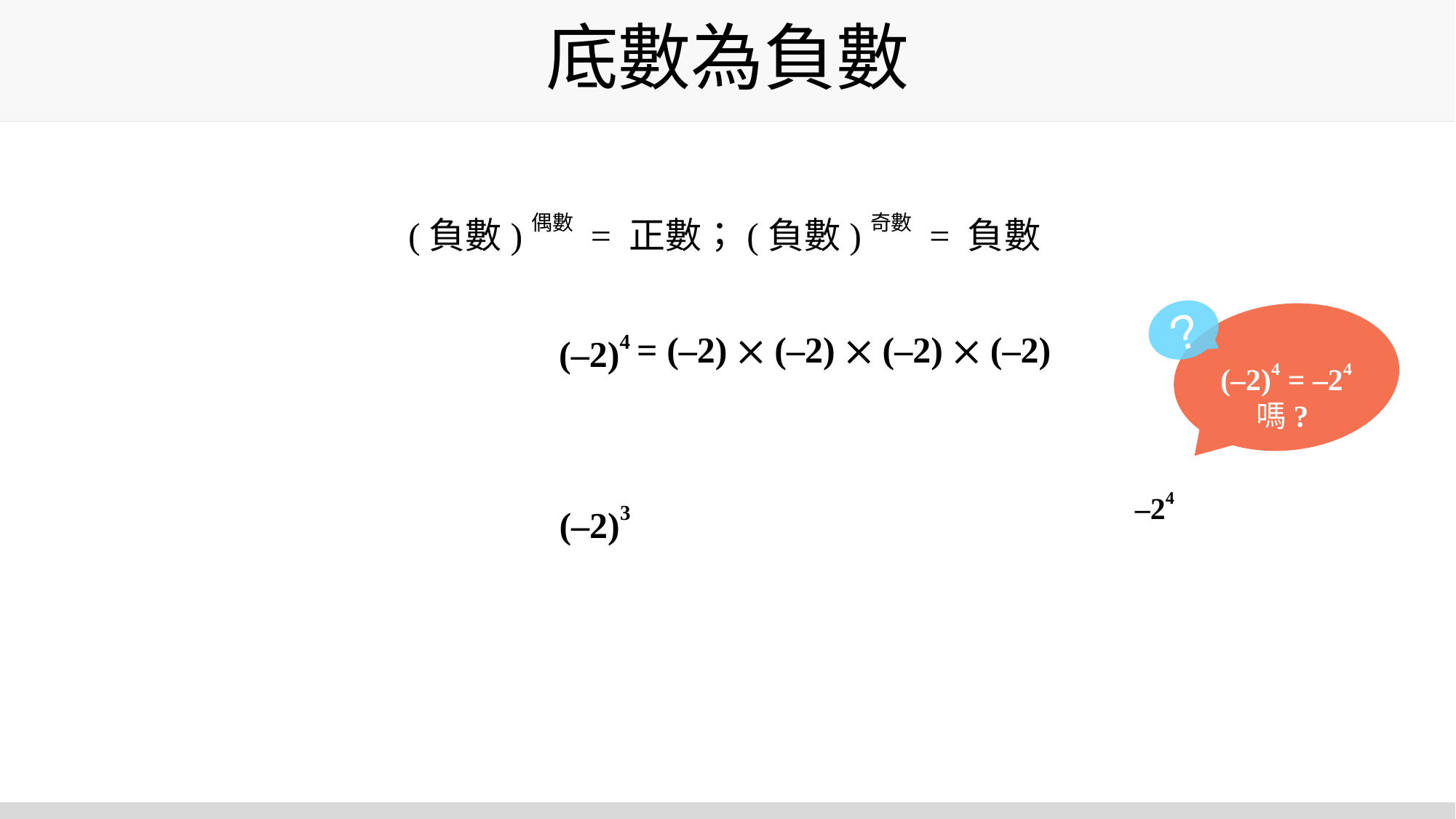

# 底數為負數
(負數)偶數 = 正數；(負數)奇數 = 負數
(–2)4
= (–2) × (–2) × (–2) × (–2)
?

 (–2)4 = –24 嗎?
–24
(–2)3